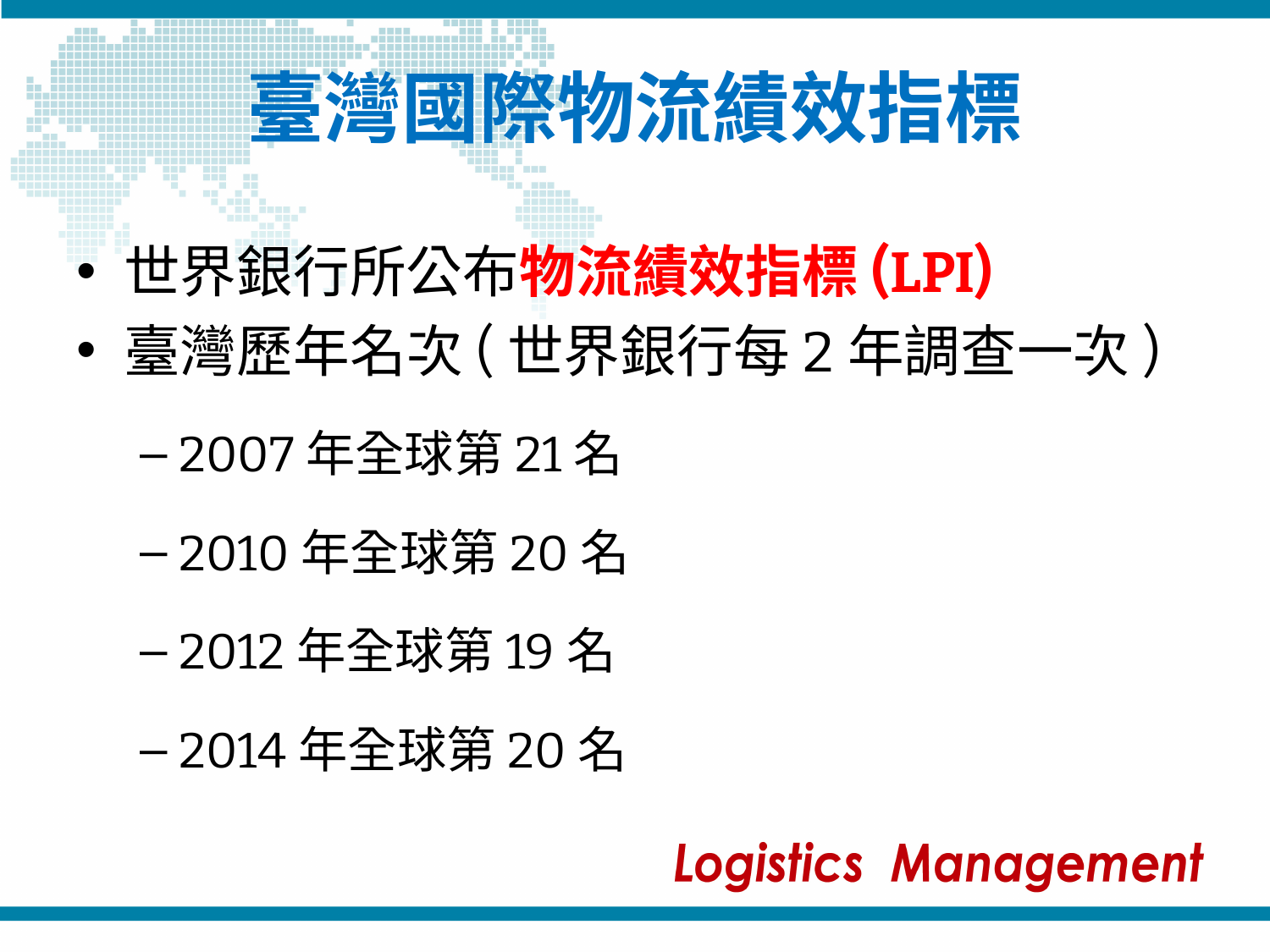

# 臺灣國際物流績效指標
世界銀行所公布物流績效指標(LPI)
臺灣歷年名次(世界銀行每2年調查一次)
2007年全球第21名
2010年全球第20名
2012年全球第19名
2014年全球第20名